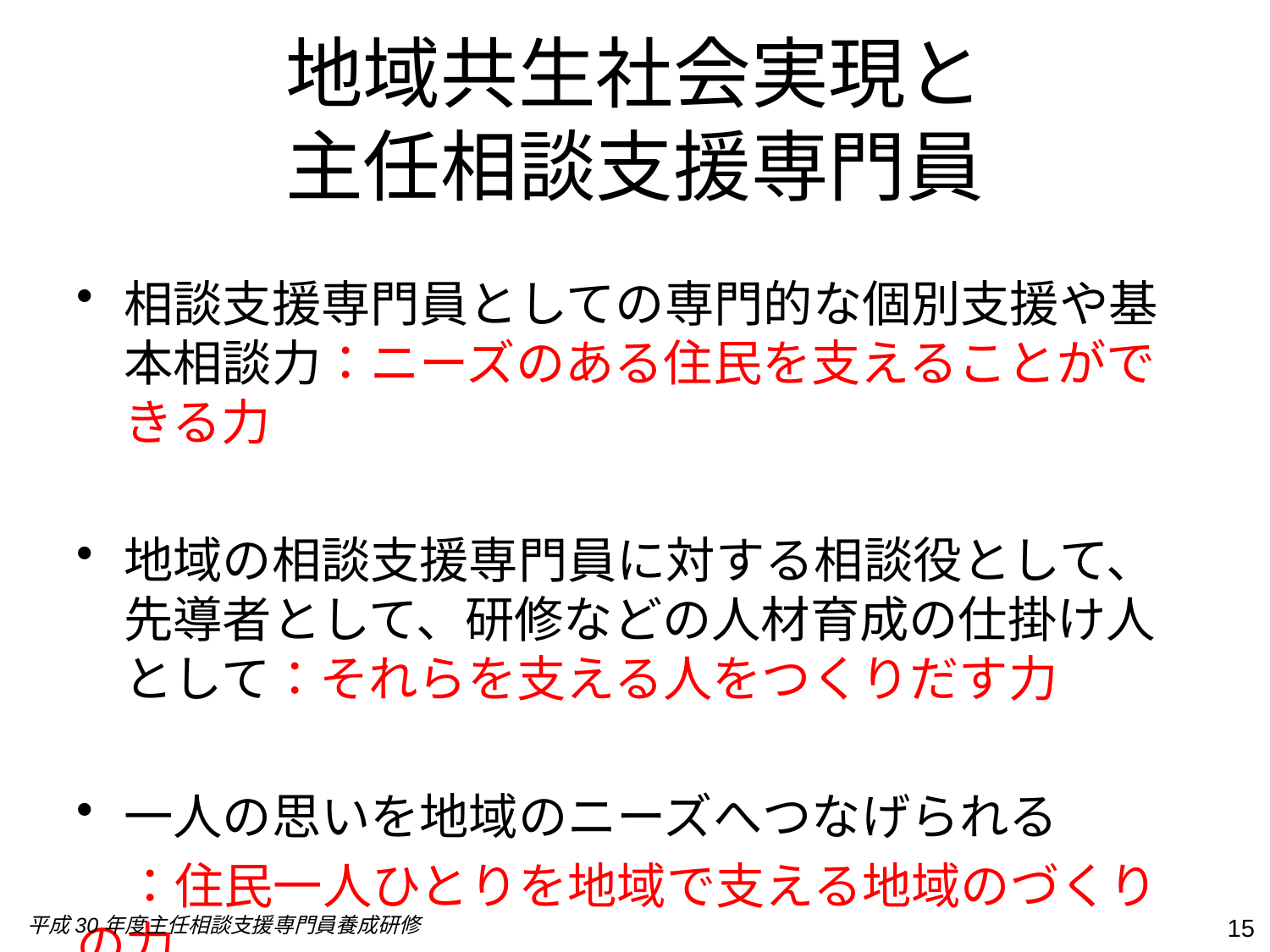

# 地域共生社会実現と 主任相談支援専門員
相談支援専門員としての専門的な個別支援や基本相談力：ニーズのある住民を支えることができる力

地域の相談支援専門員に対する相談役として、先導者として、研修などの人材育成の仕掛け人として：それらを支える人をつくりだす力

一人の思いを地域のニーズへつなげられる
　：住民一人ひとりを地域で支える地域のづくりの力

平成30年度主任相談支援専門員養成研修
15